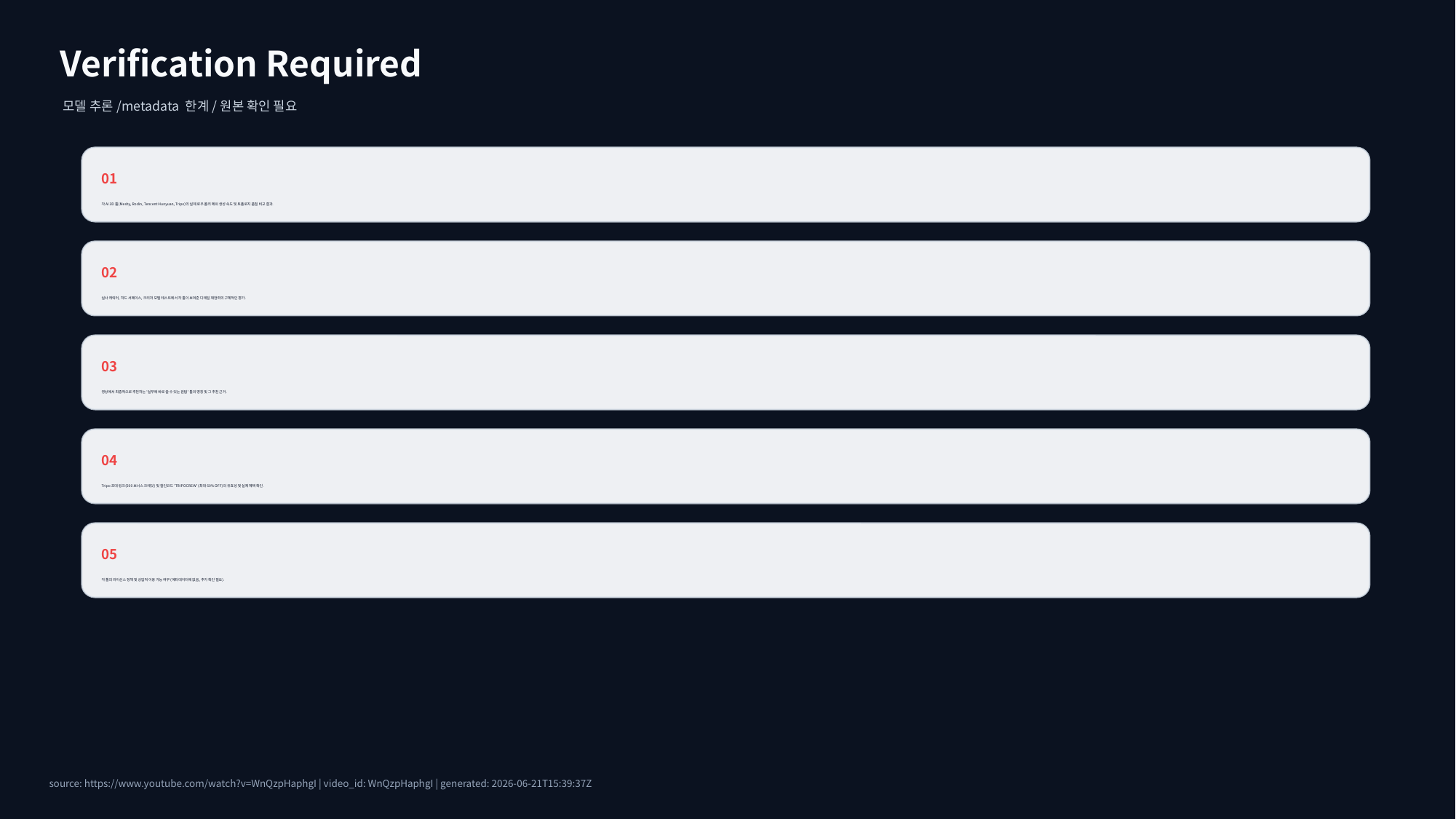

Verification Required
모델 추론/metadata 한계/원본 확인 필요

01
각 AI 3D 툴(Meshy, Rodin, Tencent Hunyuan, Tripo)의 실제 로우 폴리 메쉬 생성 속도 및 토폴로지 품질 비교 결과.

02
실사 캐릭터, 하드 서페이스, 크리처 모델 테스트에서 각 툴이 보여준 디테일 재현력의 구체적인 평가.

03
영상에서 최종적으로 추천하는 '실무에 바로 쓸 수 있는 원탑' 툴의 명칭 및 그 추천 근거.

04
Tripo 초대 링크(500 보너스 크레딧) 및 할인코드 'TRIPOCREW' (최대 60% OFF)의 유효성 및 실제 혜택 확인.

05
각 툴의 라이선스 정책 및 상업적 이용 가능 여부 (메타데이터에 없음, 추가 확인 필요).
source: https://www.youtube.com/watch?v=WnQzpHaphgI | video_id: WnQzpHaphgI | generated: 2026-06-21T15:39:37Z